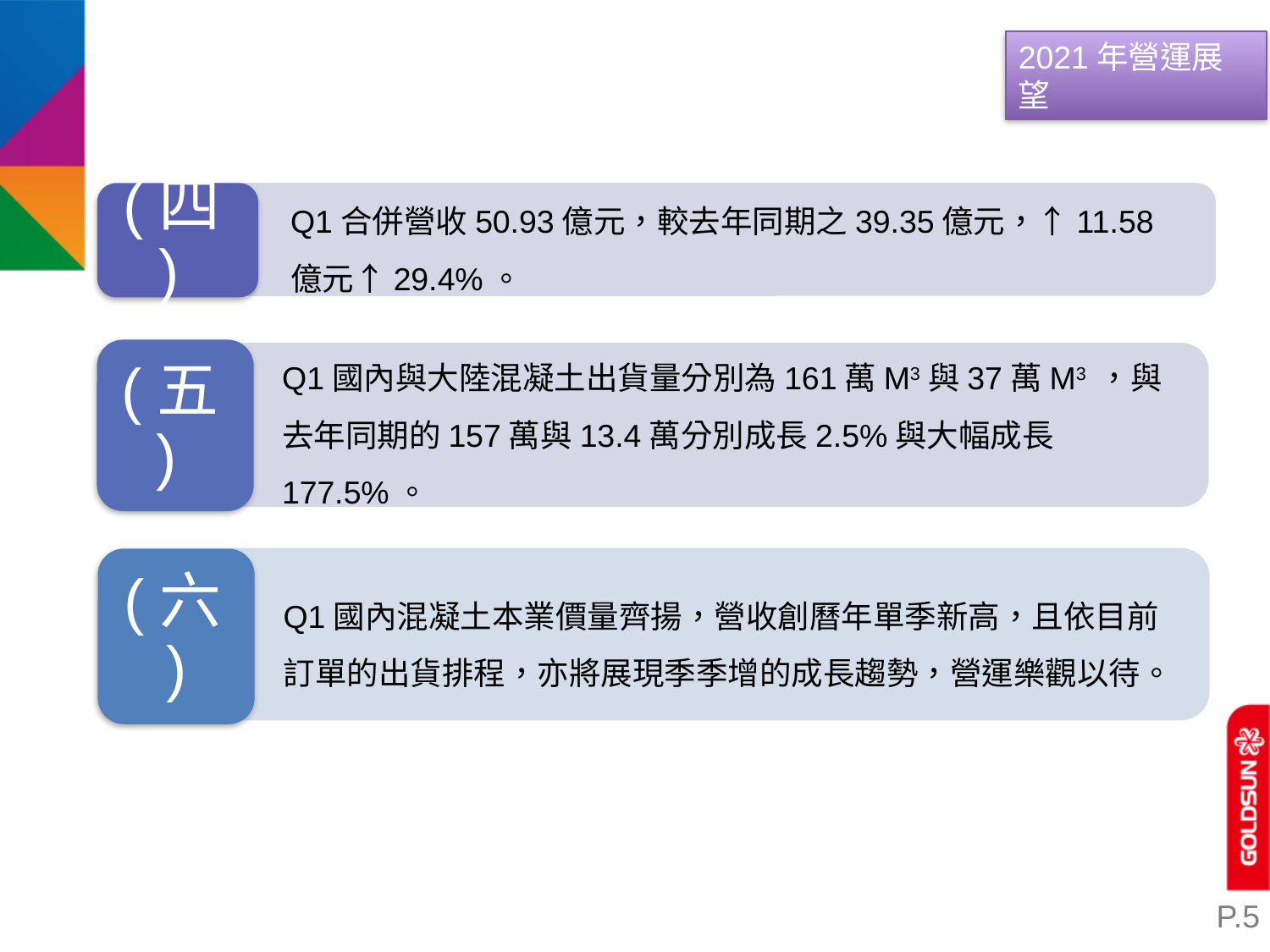

2021年營運展望

Q1合併營收50.93億元，較去年同期之39.35億元，↑11.58億元↑29.4%。

(四)

(五)

Q1國內與大陸混凝土出貨量分別為161萬M3與37萬M3 ，與去年同期的157萬與13.4萬分別成長2.5%與大幅成長177.5%。

Q1國內混凝土本業價量齊揚，營收創曆年單季新高，且依目前訂單的出貨排程，亦將展現季季增的成長趨勢，營運樂觀以待。

(六)
P.5